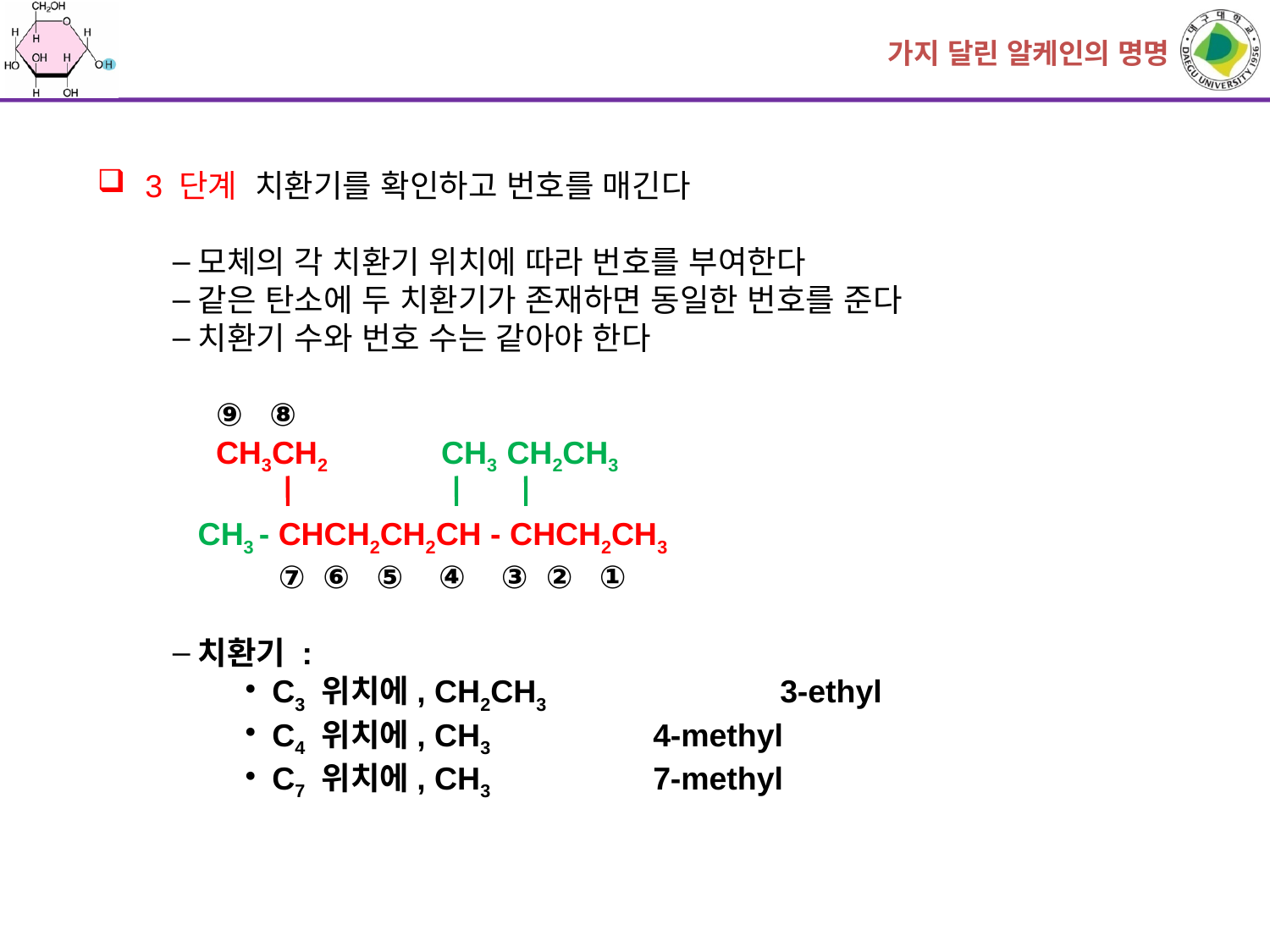

가지 달린 알케인의 명명
3 단계  치환기를 확인하고 번호를 매긴다

모체의 각 치환기 위치에 따라 번호를 부여한다
같은 탄소에 두 치환기가 존재하면 동일한 번호를 준다
치환기 수와 번호 수는 같아야 한다

	        ⑨   ⑧
	    CH3CH2                CH3  CH2CH3

	CH3 - CHCH2CH2CH - CHCH2CH3
	               ⑦  ⑥   ⑤    ④    ③  ②   ①

치환기 :
C3 위치에, CH2CH3		3-ethyl
C4 위치에, CH3		4-methyl
C7 위치에, CH3		7-methyl